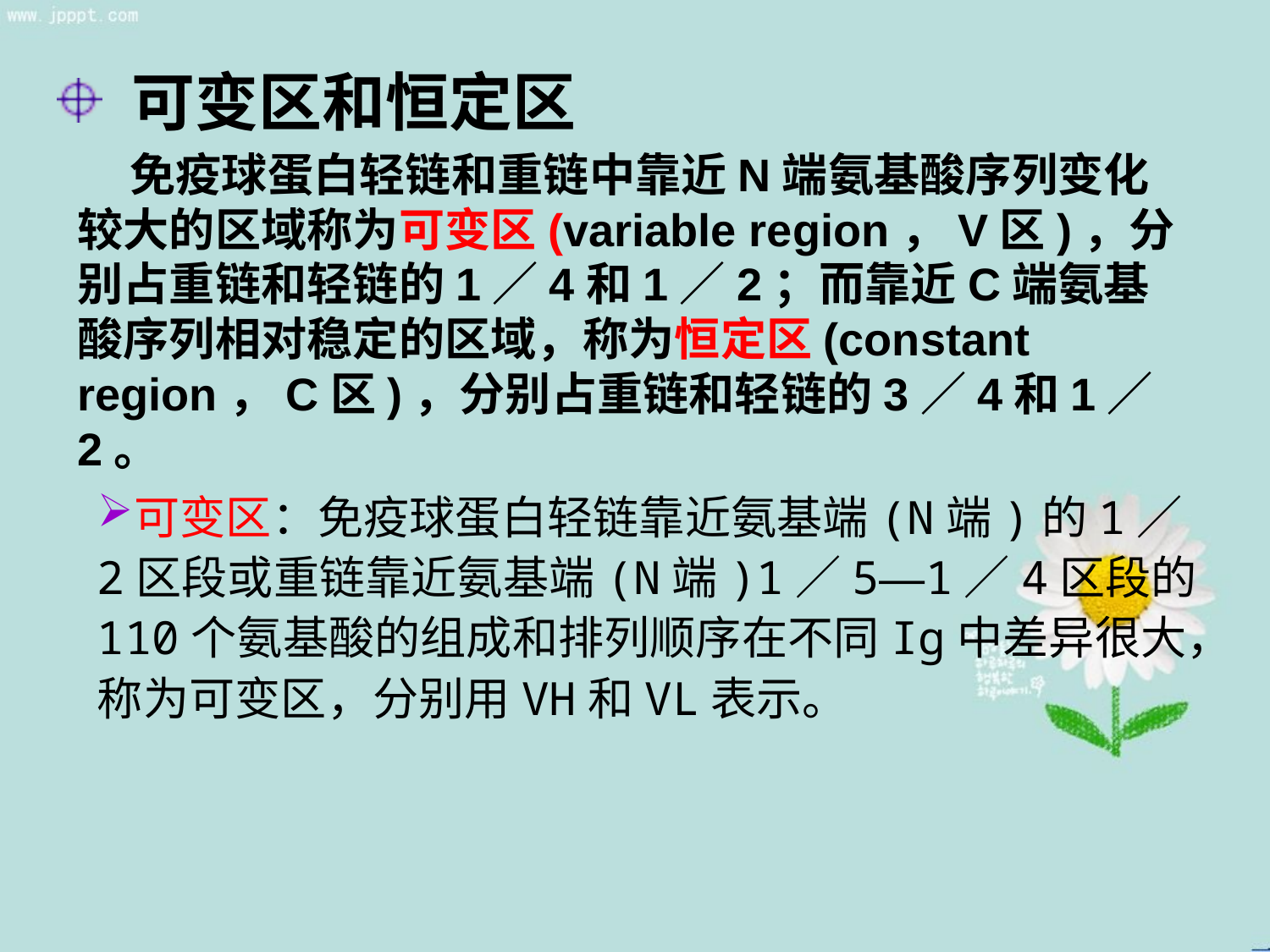

可变区和恒定区
    免疫球蛋白轻链和重链中靠近N端氨基酸序列变化较大的区域称为可变区(variable region，V区)，分别占重链和轻链的1／4和1／2；而靠近C端氨基酸序列相对稳定的区域，称为恒定区(constant region，C区)，分别占重链和轻链的3／4和1／2。
可变区：免疫球蛋白轻链靠近氨基端(N端)的1／2区段或重链靠近氨基端(N端)1／5—1／4区段的110个氨基酸的组成和排列顺序在不同Ig中差异很大，称为可变区，分别用VH和VL表示。